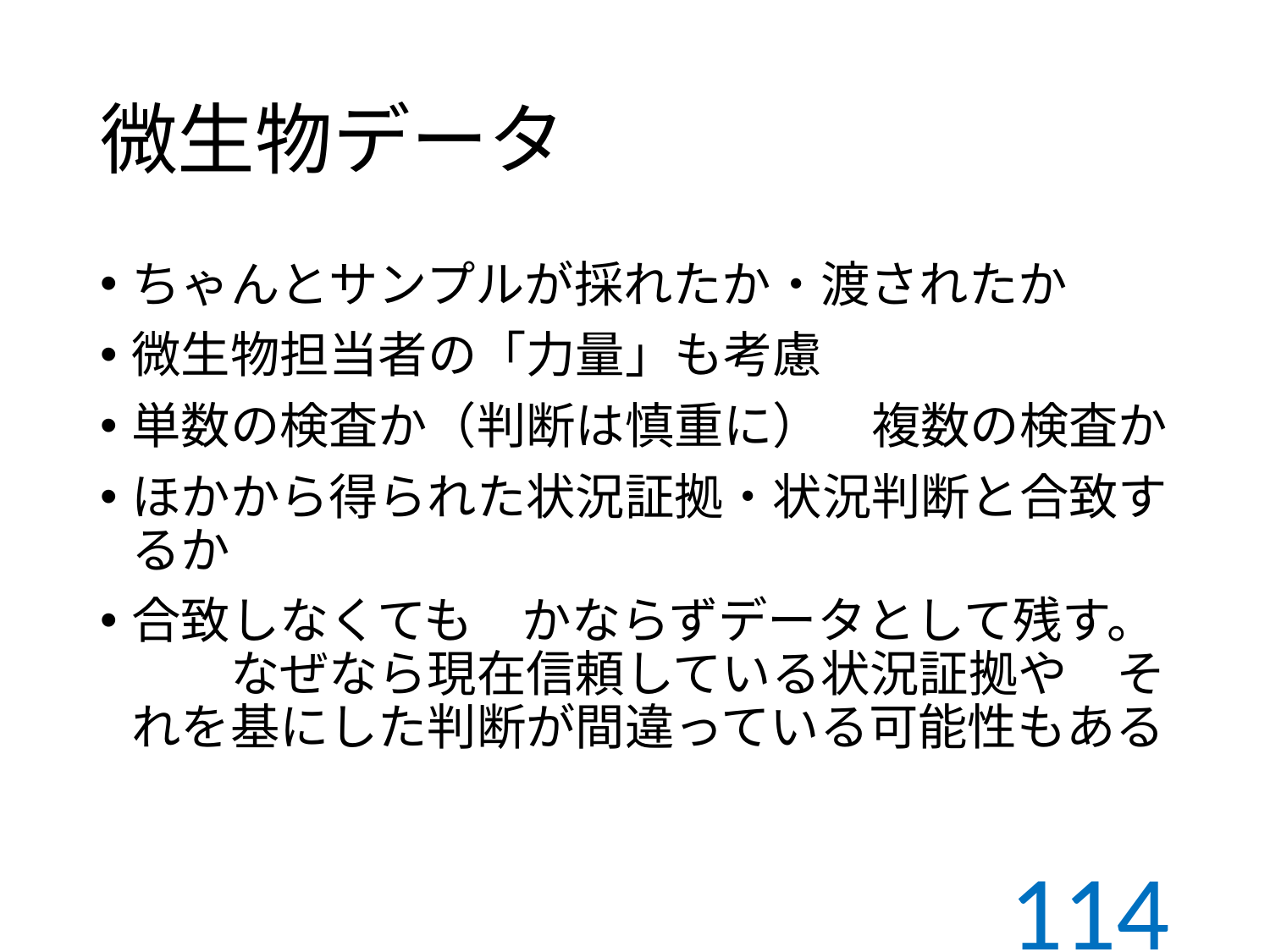

# 微生物データ
ちゃんとサンプルが採れたか・渡されたか
微生物担当者の「力量」も考慮
単数の検査か（判断は慎重に）　複数の検査か
ほかから得られた状況証拠・状況判断と合致するか
合致しなくても　かならずデータとして残す。　　なぜなら現在信頼している状況証拠や　それを基にした判断が間違っている可能性もある

114